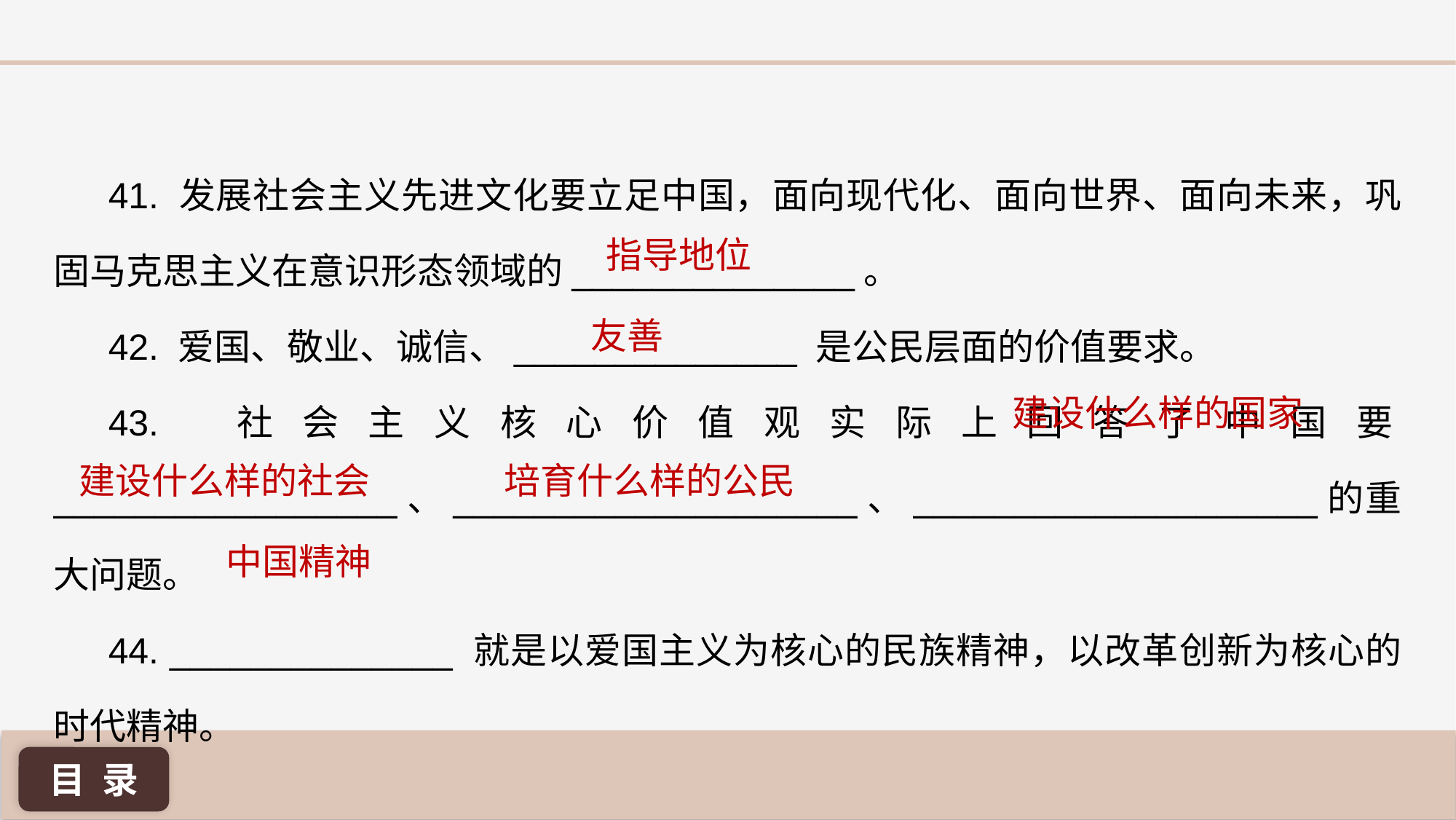

41. 发展社会主义先进文化要立足中国，面向现代化、面向世界、面向未来，巩固马克思主义在意识形态领域的______________。
42. 爱国、敬业、诚信、______________ 是公民层面的价值要求。
43. 社会主义核心价值观实际上回答了中国要_________________、____________________、____________________的重大问题。
44. ______________ 就是以爱国主义为核心的民族精神，以改革创新为核心的时代精神。
指导地位
友善
建设什么样的国家
建设什么样的社会
培育什么样的公民
中国精神